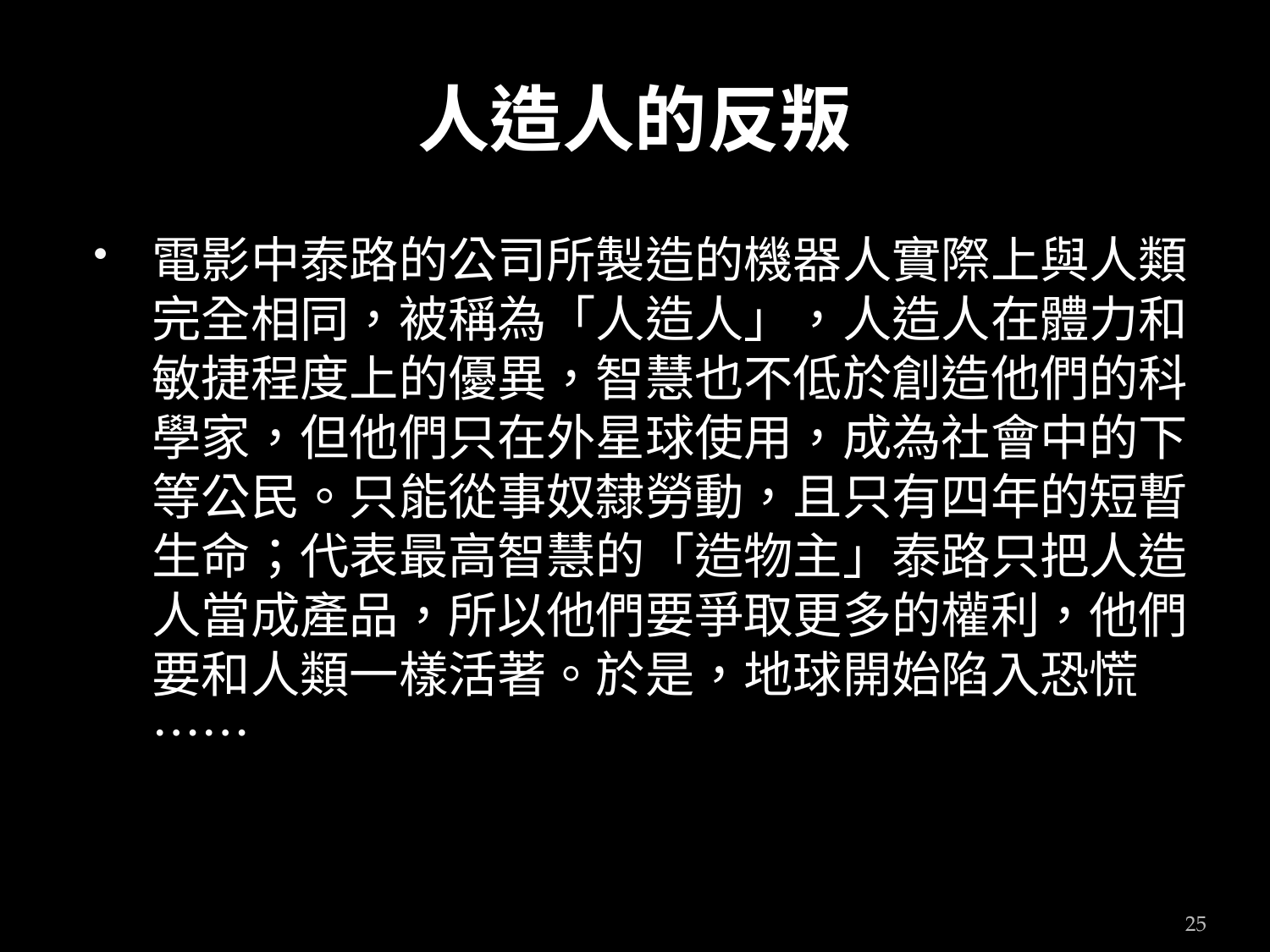

# 人造人的反叛
電影中泰路的公司所製造的機器人實際上與人類完全相同，被稱為「人造人」，人造人在體力和敏捷程度上的優異，智慧也不低於創造他們的科學家，但他們只在外星球使用，成為社會中的下等公民。只能從事奴隸勞動，且只有四年的短暫生命；代表最高智慧的「造物主」泰路只把人造人當成產品，所以他們要爭取更多的權利，他們要和人類一樣活著。於是，地球開始陷入恐慌 ……

25